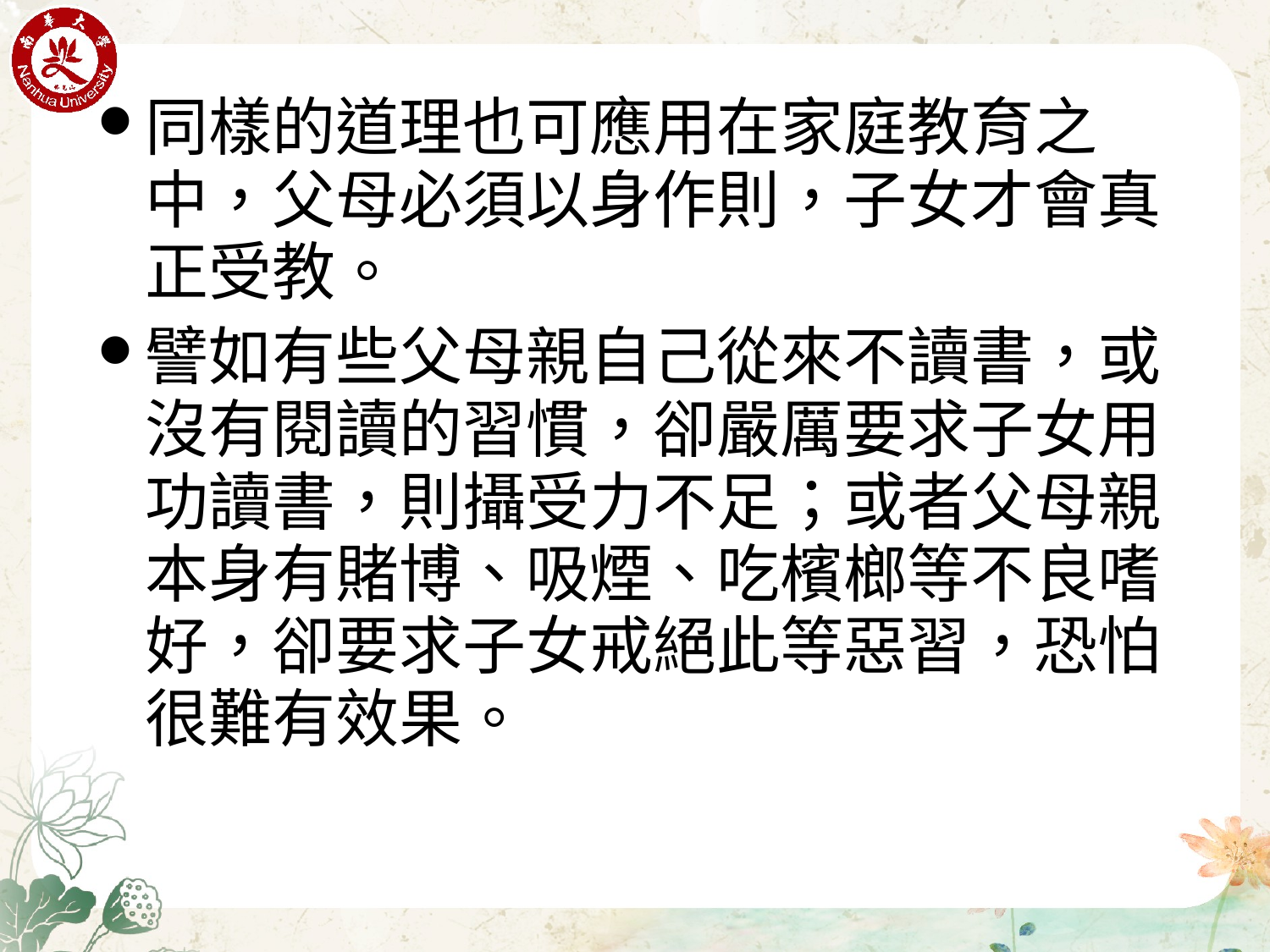

同樣的道理也可應用在家庭教育之中，父母必須以身作則，子女才會真正受教。
譬如有些父母親自己從來不讀書，或沒有閱讀的習慣，卻嚴厲要求子女用功讀書，則攝受力不足；或者父母親本身有賭博、吸煙、吃檳榔等不良嗜好，卻要求子女戒絕此等惡習，恐怕很難有效果。